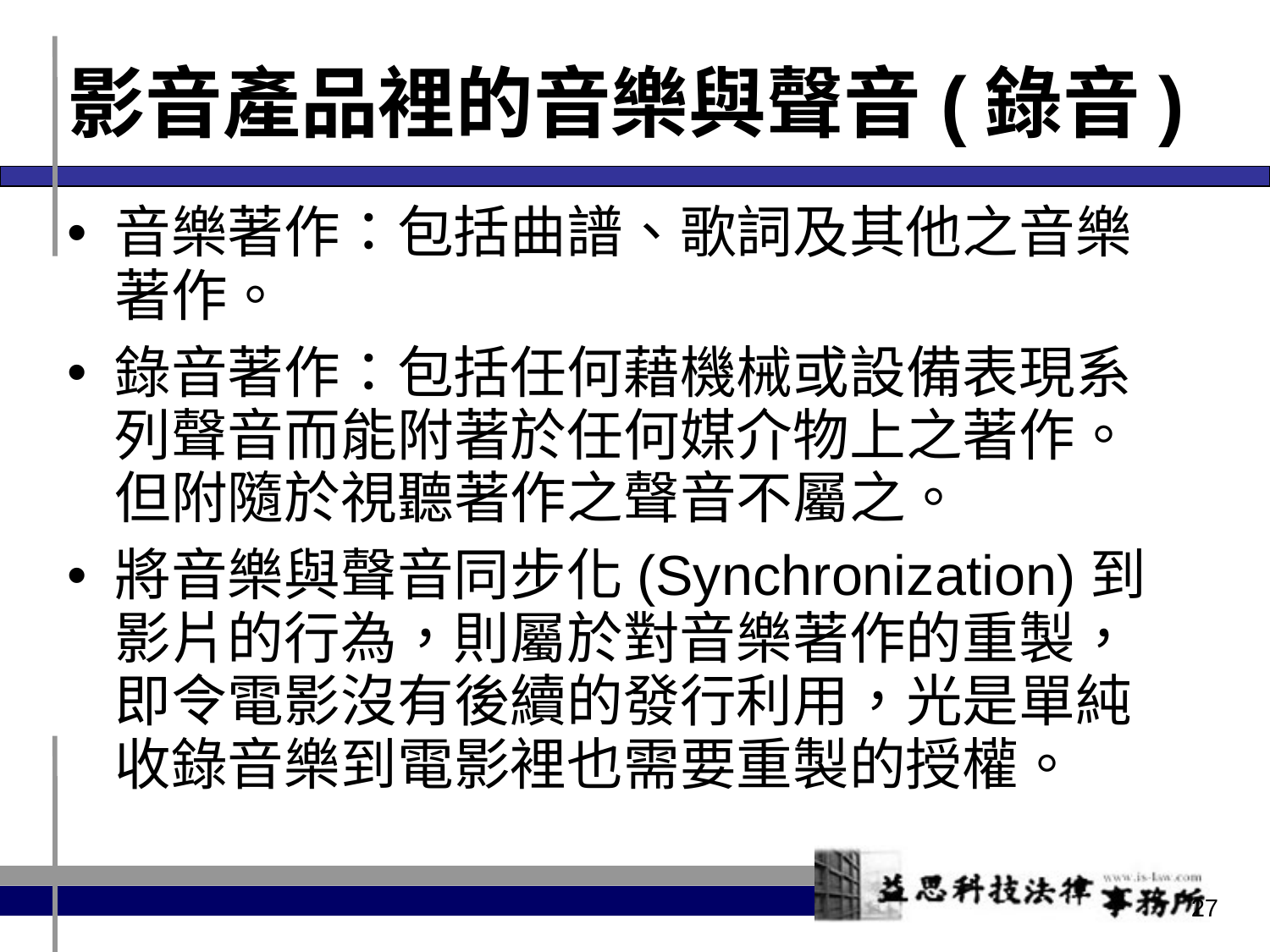

# 影音產品裡的音樂與聲音(錄音)
音樂著作：包括曲譜、歌詞及其他之音樂著作。
錄音著作：包括任何藉機械或設備表現系列聲音而能附著於任何媒介物上之著作。但附隨於視聽著作之聲音不屬之。
將音樂與聲音同步化(Synchronization)到影片的行為，則屬於對音樂著作的重製，即令電影沒有後續的發行利用，光是單純收錄音樂到電影裡也需要重製的授權。
27